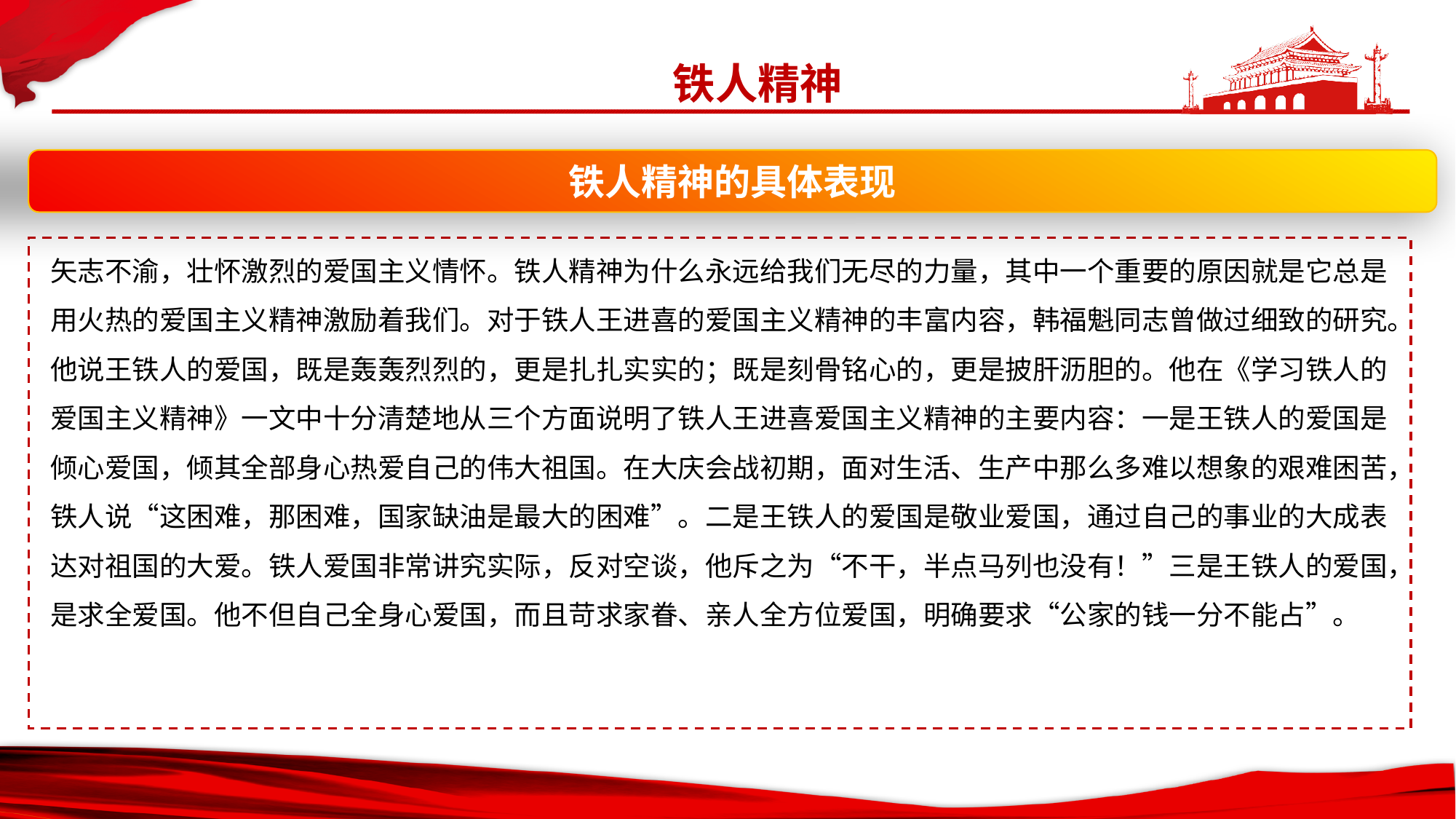

铁人精神
铁人精神的具体表现
矢志不渝，壮怀激烈的爱国主义情怀。铁人精神为什么永远给我们无尽的力量，其中一个重要的原因就是它总是用火热的爱国主义精神激励着我们。对于铁人王进喜的爱国主义精神的丰富内容，韩福魁同志曾做过细致的研究。他说王铁人的爱国，既是轰轰烈烈的，更是扎扎实实的；既是刻骨铭心的，更是披肝沥胆的。他在《学习铁人的爱国主义精神》一文中十分清楚地从三个方面说明了铁人王进喜爱国主义精神的主要内容：一是王铁人的爱国是倾心爱国，倾其全部身心热爱自己的伟大祖国。在大庆会战初期，面对生活、生产中那么多难以想象的艰难困苦，铁人说“这困难，那困难，国家缺油是最大的困难”。二是王铁人的爱国是敬业爱国，通过自己的事业的大成表达对祖国的大爱。铁人爱国非常讲究实际，反对空谈，他斥之为“不干，半点马列也没有！”三是王铁人的爱国，是求全爱国。他不但自己全身心爱国，而且苛求家眷、亲人全方位爱国，明确要求“公家的钱一分不能占”。